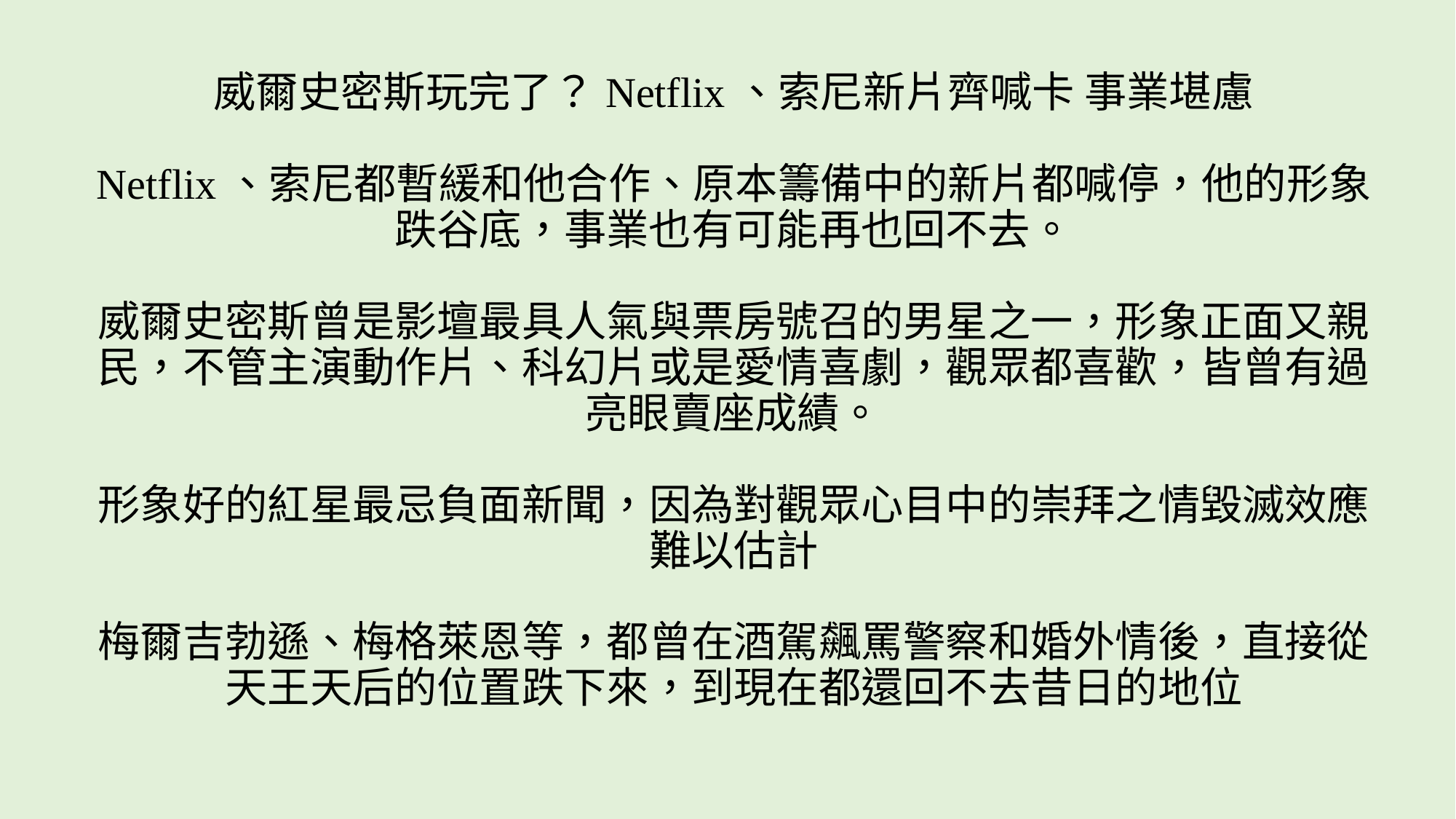

# 威爾史密斯玩完了？Netflix、索尼新片齊喊卡 事業堪慮 Netflix、索尼都暫緩和他合作、原本籌備中的新片都喊停，他的形象跌谷底，事業也有可能再也回不去。 威爾史密斯曾是影壇最具人氣與票房號召的男星之一，形象正面又親民，不管主演動作片、科幻片或是愛情喜劇，觀眾都喜歡，皆曾有過亮眼賣座成績。 形象好的紅星最忌負面新聞，因為對觀眾心目中的崇拜之情毀滅效應難以估計 梅爾吉勃遜、梅格萊恩等，都曾在酒駕飆罵警察和婚外情後，直接從天王天后的位置跌下來，到現在都還回不去昔日的地位